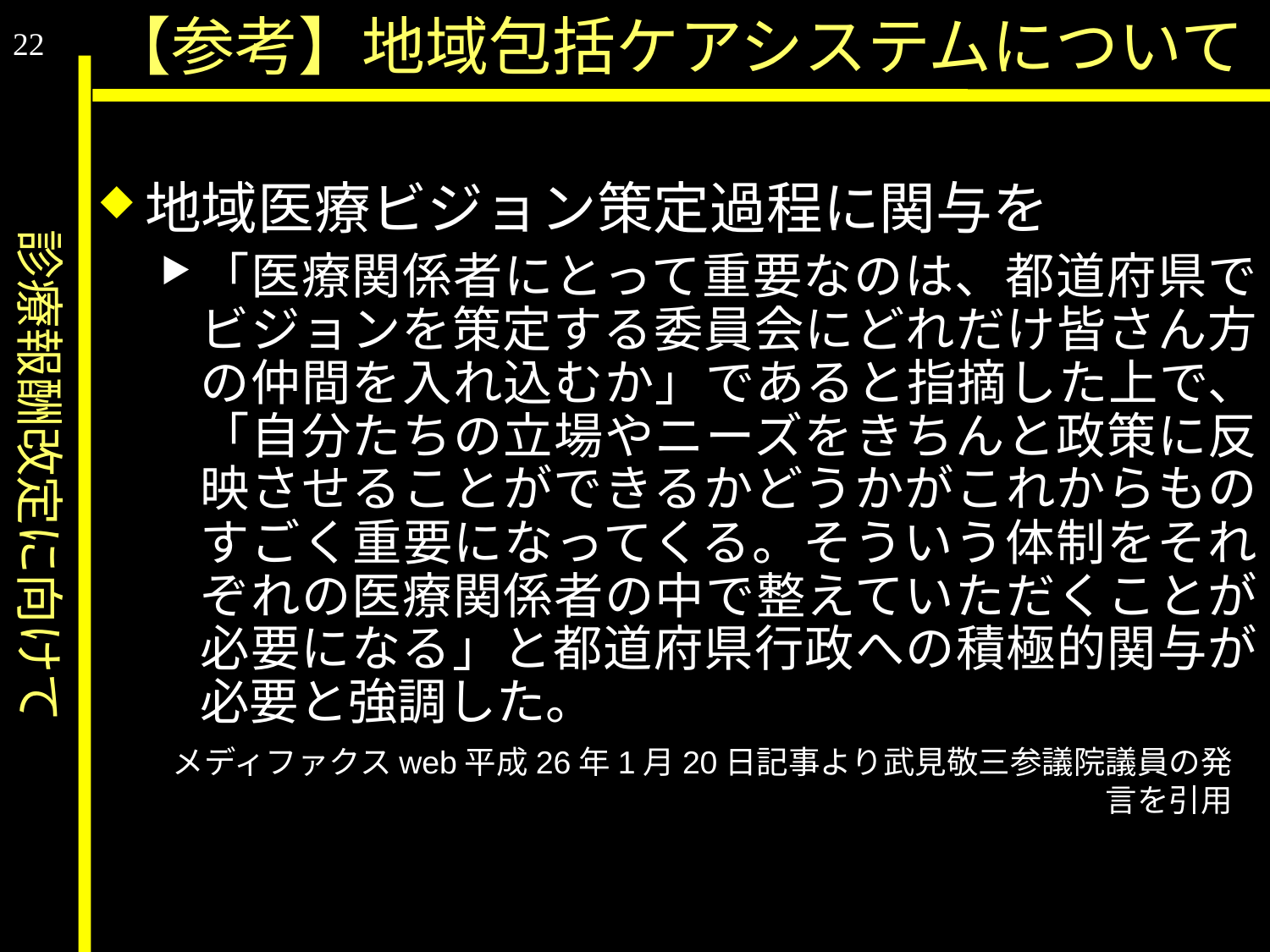

診療報酬改定に向けて
【参考】地域包括ケアシステムについて
22

地域医療ビジョン策定過程に関与を
「医療関係者にとって重要なのは、都道府県でビジョンを策定する委員会にどれだけ皆さん方の仲間を入れ込むか」であると指摘した上で、「自分たちの立場やニーズをきちんと政策に反映させることができるかどうかがこれからものすごく重要になってくる。そういう体制をそれぞれの医療関係者の中で整えていただくことが必要になる」と都道府県行政への積極的関与が必要と強調した。
メディファクスweb平成26年1月20日記事より武見敬三参議院議員の発言を引用